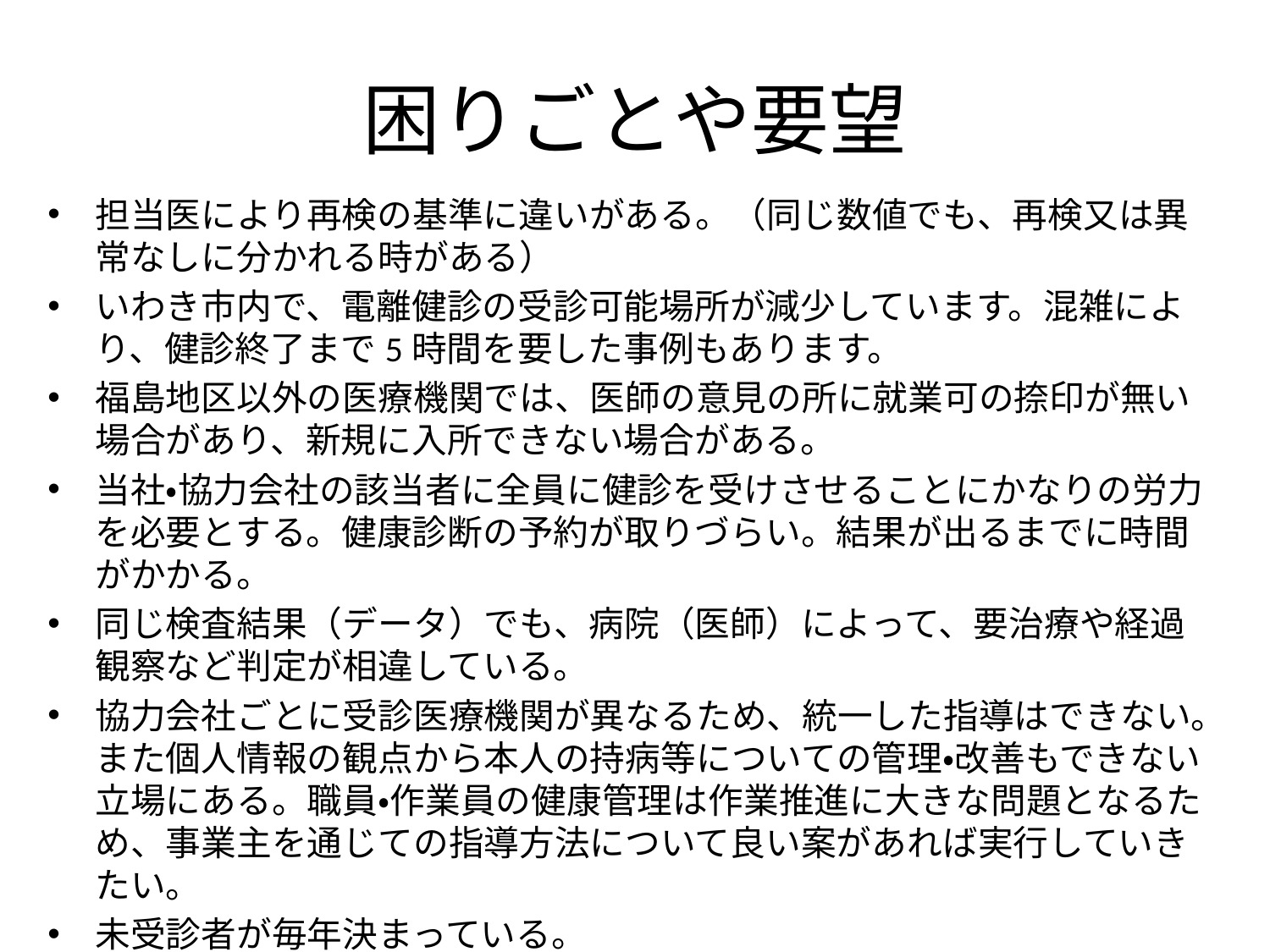

# 困りごとや要望
担当医により再検の基準に違いがある。（同じ数値でも、再検又は異常なしに分かれる時がある）
いわき市内で、電離健診の受診可能場所が減少しています。混雑により、健診終了まで5時間を要した事例もあります。
福島地区以外の医療機関では、医師の意見の所に就業可の捺印が無い場合があり、新規に入所できない場合がある。
当社・協力会社の該当者に全員に健診を受けさせることにかなりの労力を必要とする。健康診断の予約が取りづらい。結果が出るまでに時間がかかる。
同じ検査結果（データ）でも、病院（医師）によって、要治療や経過観察など判定が相違している。
協力会社ごとに受診医療機関が異なるため、統一した指導はできない。また個人情報の観点から本人の持病等についての管理・改善もできない立場にある。職員・作業員の健康管理は作業推進に大きな問題となるため、事業主を通じての指導方法について良い案があれば実行していきたい。
未受診者が毎年決まっている。